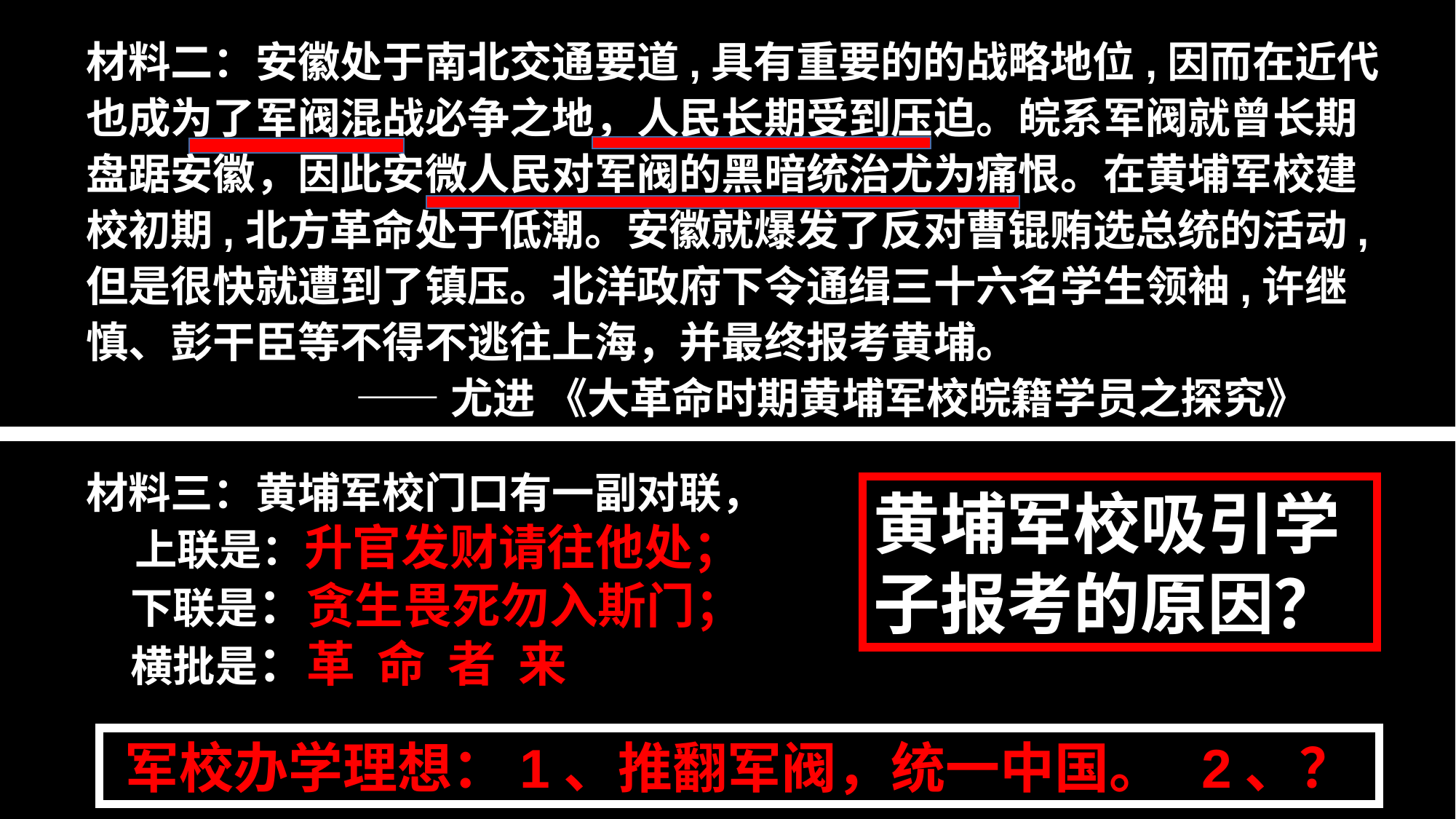

材料二：安徽处于南北交通要道,具有重要的的战略地位,因而在近代也成为了军阀混战必争之地，人民长期受到压迫。皖系军阀就曾长期盘踞安徽，因此安微人民对军阀的黑暗统治尤为痛恨。在黄埔军校建校初期,北方革命处于低潮。安徽就爆发了反对曹锟贿选总统的活动,但是很快就遭到了镇压。北洋政府下令通缉三十六名学生领袖,许继慎、彭干臣等不得不逃往上海，并最终报考黄埔。
                            ——尤进 《大革命时期黄埔军校皖籍学员之探究》

材料三：黄埔军校门口有一副对联，
    上联是：升官发财请往他处；
   下联是：贪生畏死勿入斯门；
   横批是：革  命  者  来

黄埔军校吸引学子报考的原因？
军校办学理想：1、推翻军阀，统一中国。  2、？